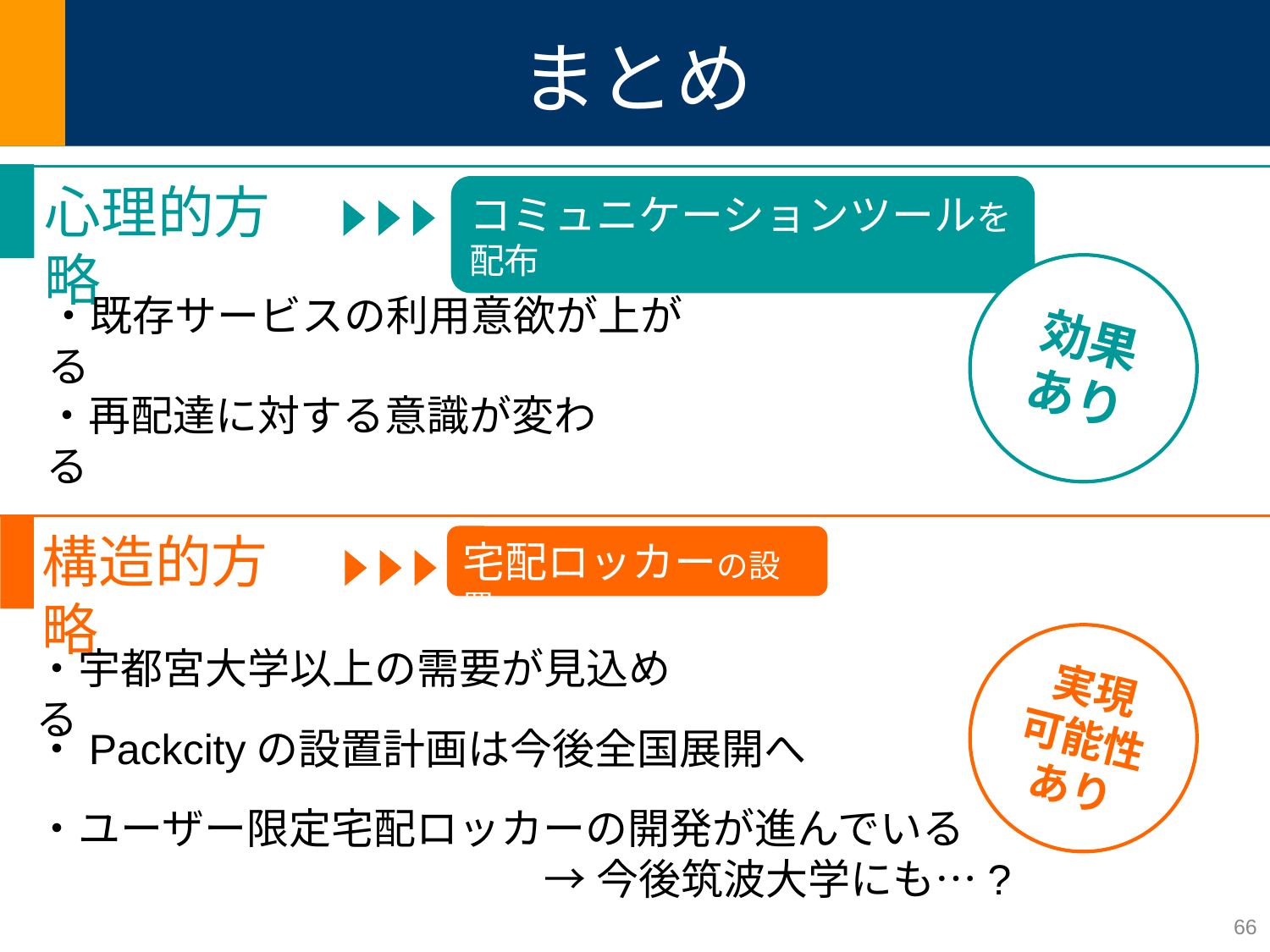

# まとめ

心理的方略
コミュニケーションツールを配布

効果あり
・既存サービスの利用意欲が上がる
・再配達に対する意識が変わる
構造的方略

宅配ロッカーの設置

実現
可能性
あり
・宇都宮大学以上の需要が見込める
・Packcityの設置計画は今後全国展開へ
・ユーザー限定宅配ロッカーの開発が進んでいる
				→今後筑波大学にも…?
66